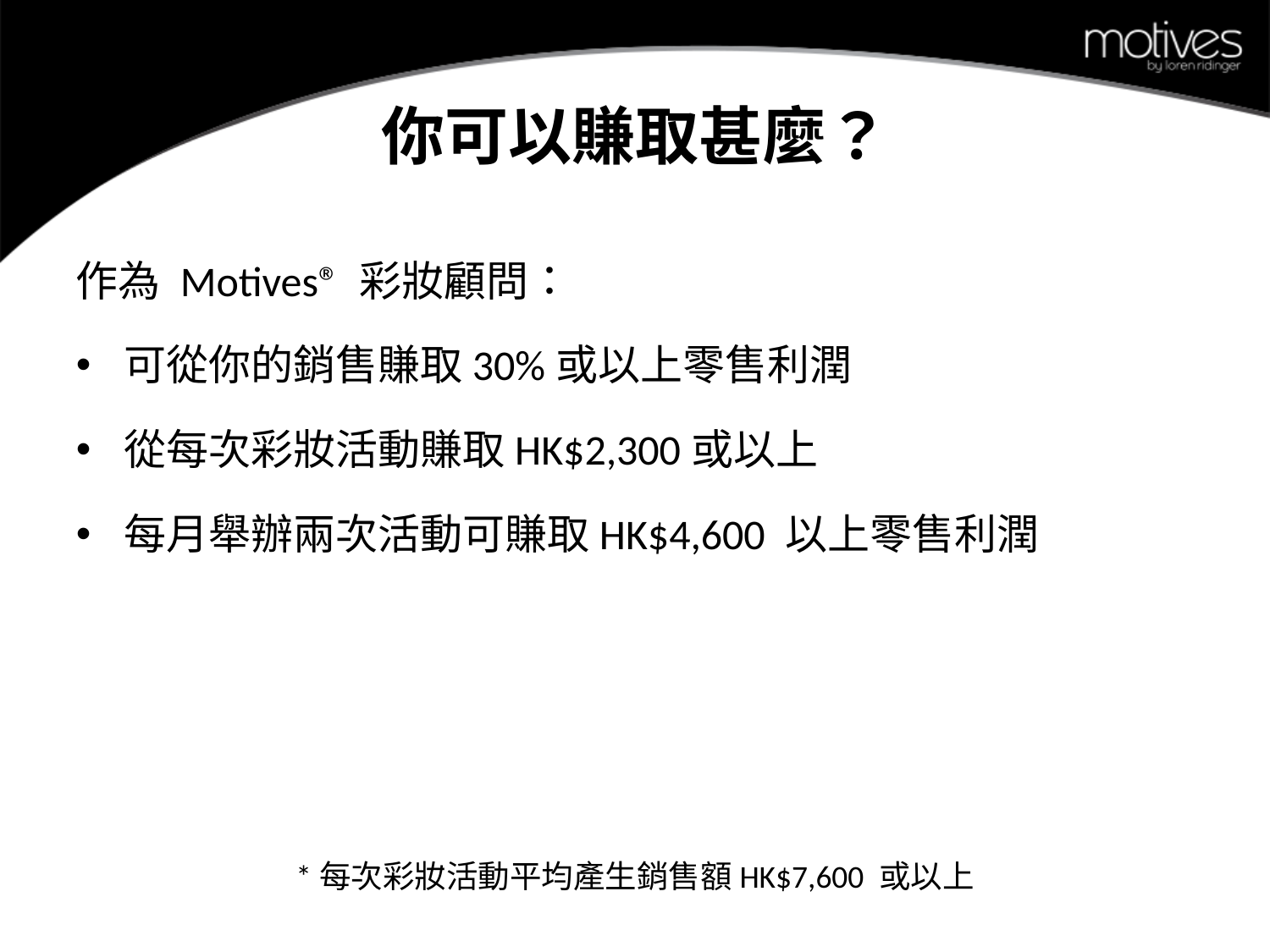

# 你可以賺取甚麼？
作為 Motives® 彩妝顧問：
可從你的銷售賺取30%或以上零售利潤
從每次彩妝活動賺取HK$2,300或以上
每月舉辦兩次活動可賺取HK$4,600 以上零售利潤

*每次彩妝活動平均產生銷售額HK$7,600 或以上